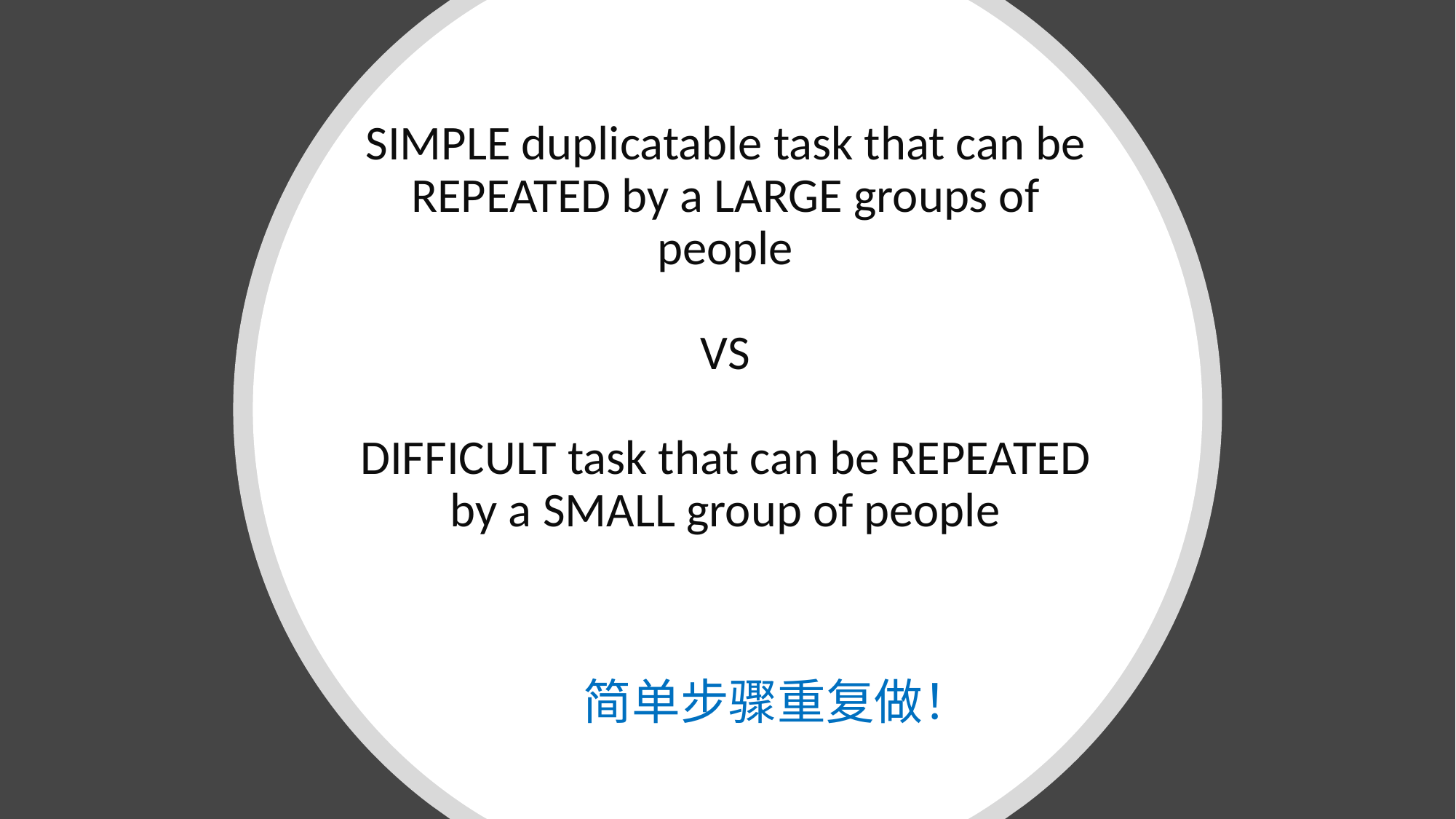

# SIMPLE duplicatable task that can be REPEATED by a LARGE groups of people VS DIFFICULT task that can be REPEATED by a SMALL group of people
简单步骤重复做！